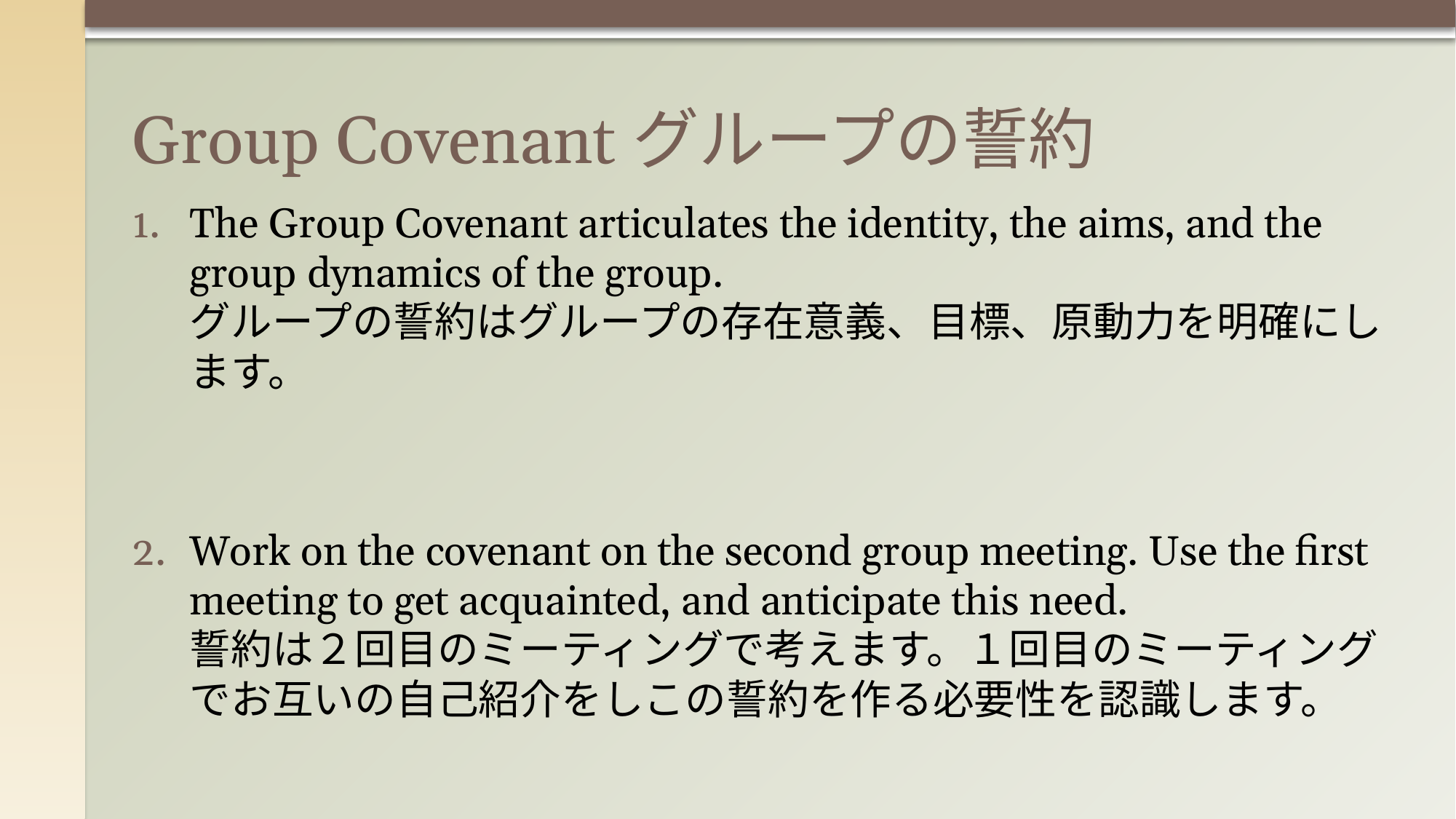

# Group Covenantグループの誓約
The Group Covenant articulates the identity, the aims, and the group dynamics of the group.
グループの誓約はグループの存在意義、目標、原動力を明確にします。

Work on the covenant on the second group meeting. Use the first meeting to get acquainted, and anticipate this need.
誓約は２回目のミーティングで考えます。１回目のミーティングでお互いの自己紹介をしこの誓約を作る必要性を認識します。